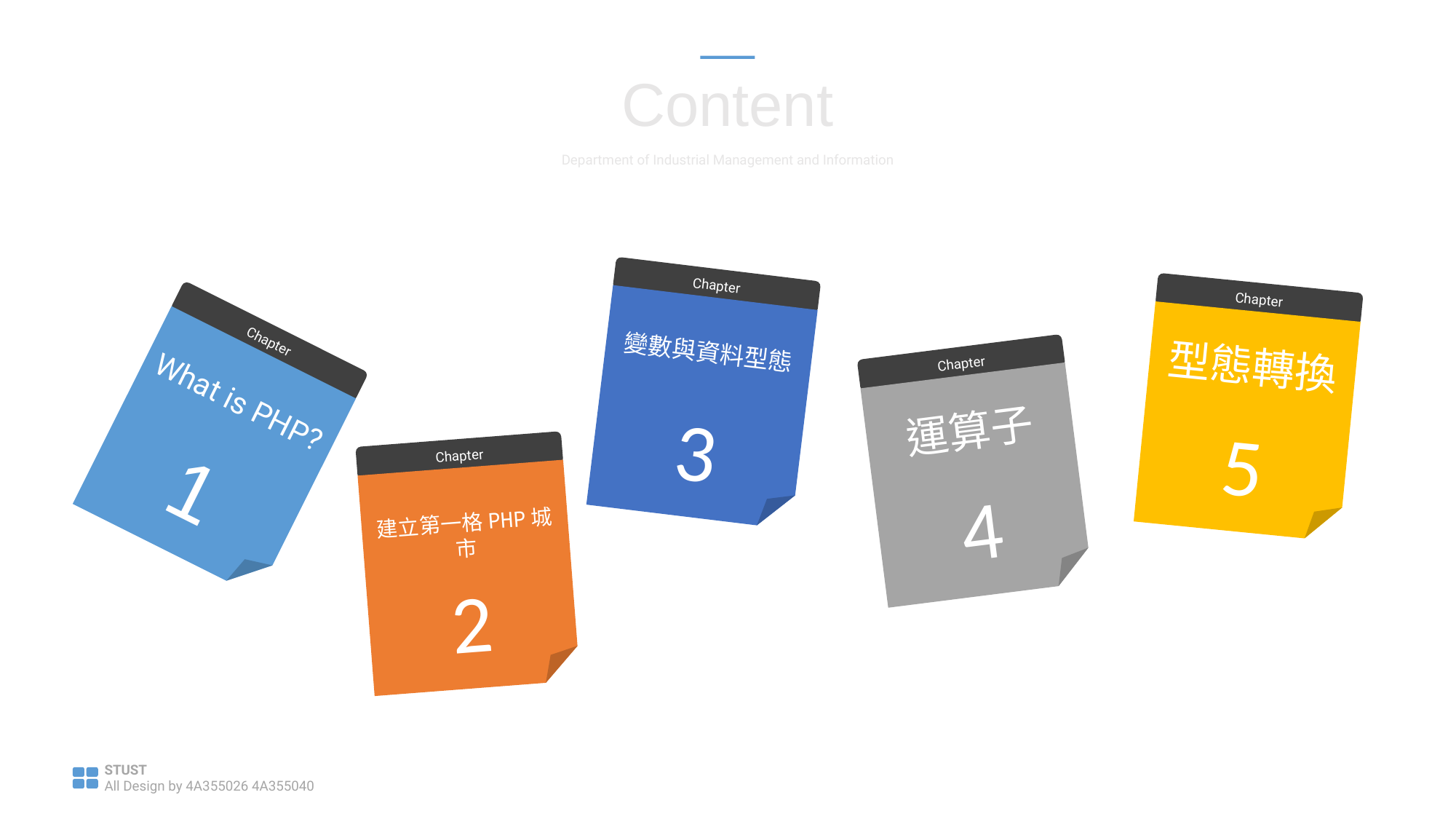

Content
Department of Industrial Management and Information
Chapter

變數與資料型態
3
Chapter

型態轉換
5
Chapter

What is PHP?
1
Chapter

運算子
4
Chapter

建立第一格PHP城市
2
STUST
All Design by 4A355026 4A355040